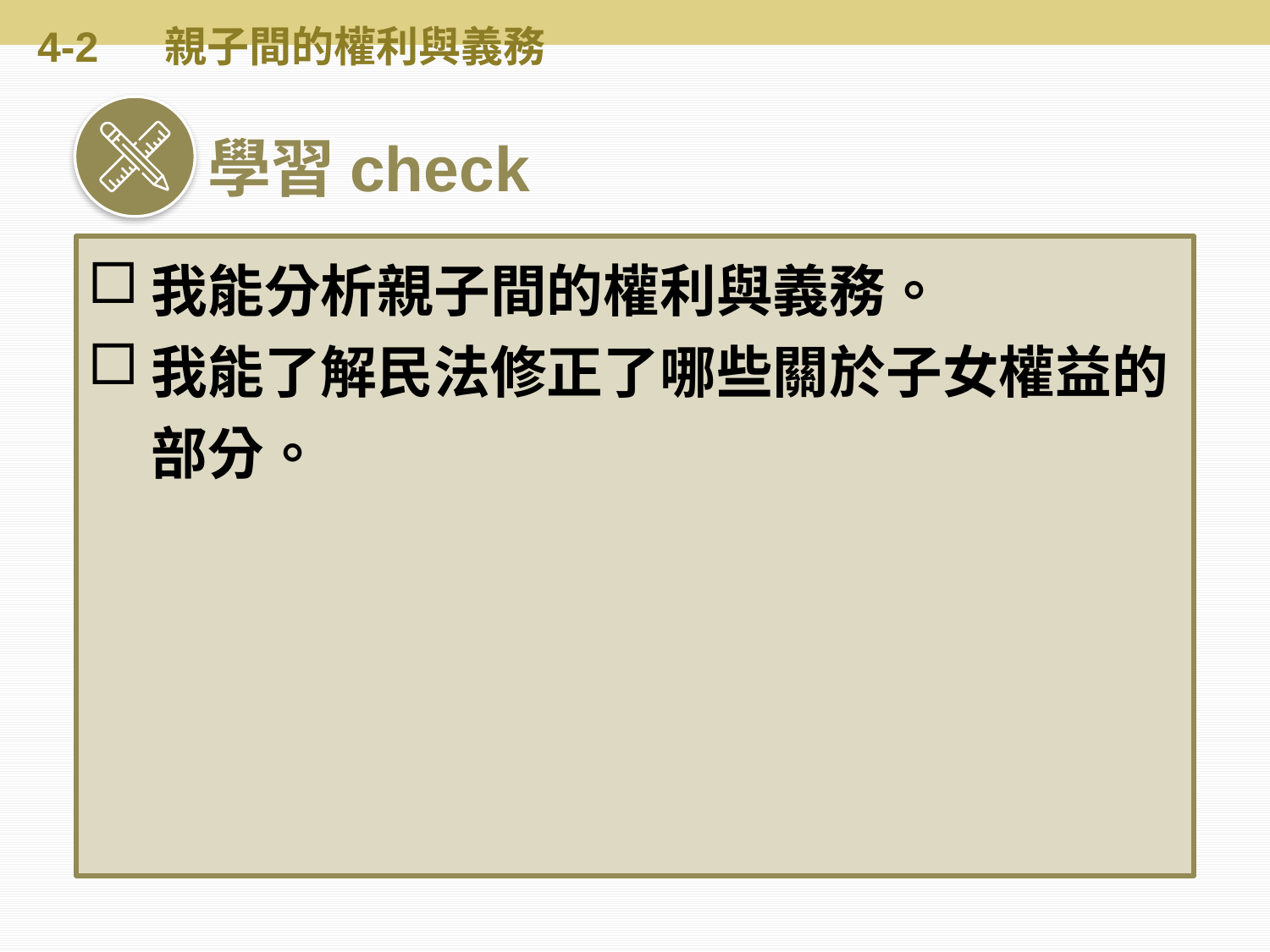

# 4-2	親子間的權利與義務
我能分析親子間的權利與義務。
我能了解民法修正了哪些關於子女權益的部分。